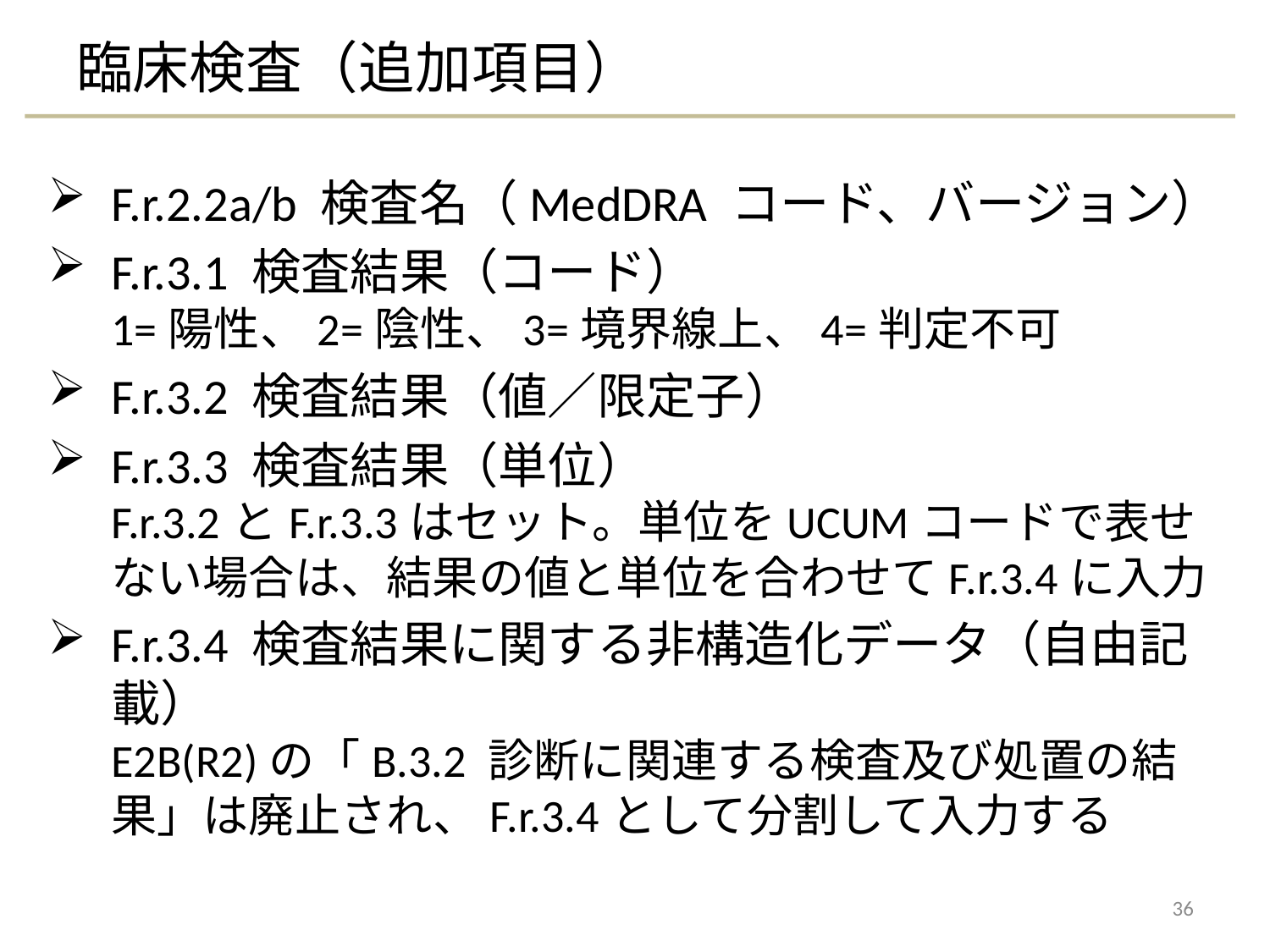

# 臨床検査（追加項目）

F.r.2.2a/b 検査名（MedDRA コード、バージョン）
F.r.3.1 検査結果（コード）
1=陽性、2=陰性、3=境界線上、4=判定不可
F.r.3.2 検査結果（値／限定子）
F.r.3.3 検査結果（単位）
F.r.3.2とF.r.3.3はセット。単位をUCUMコードで表せない場合は、結果の値と単位を合わせてF.r.3.4に入力
F.r.3.4 検査結果に関する非構造化データ（自由記載）
E2B(R2)の「B.3.2 診断に関連する検査及び処置の結果」は廃止され、F.r.3.4として分割して入力する
36